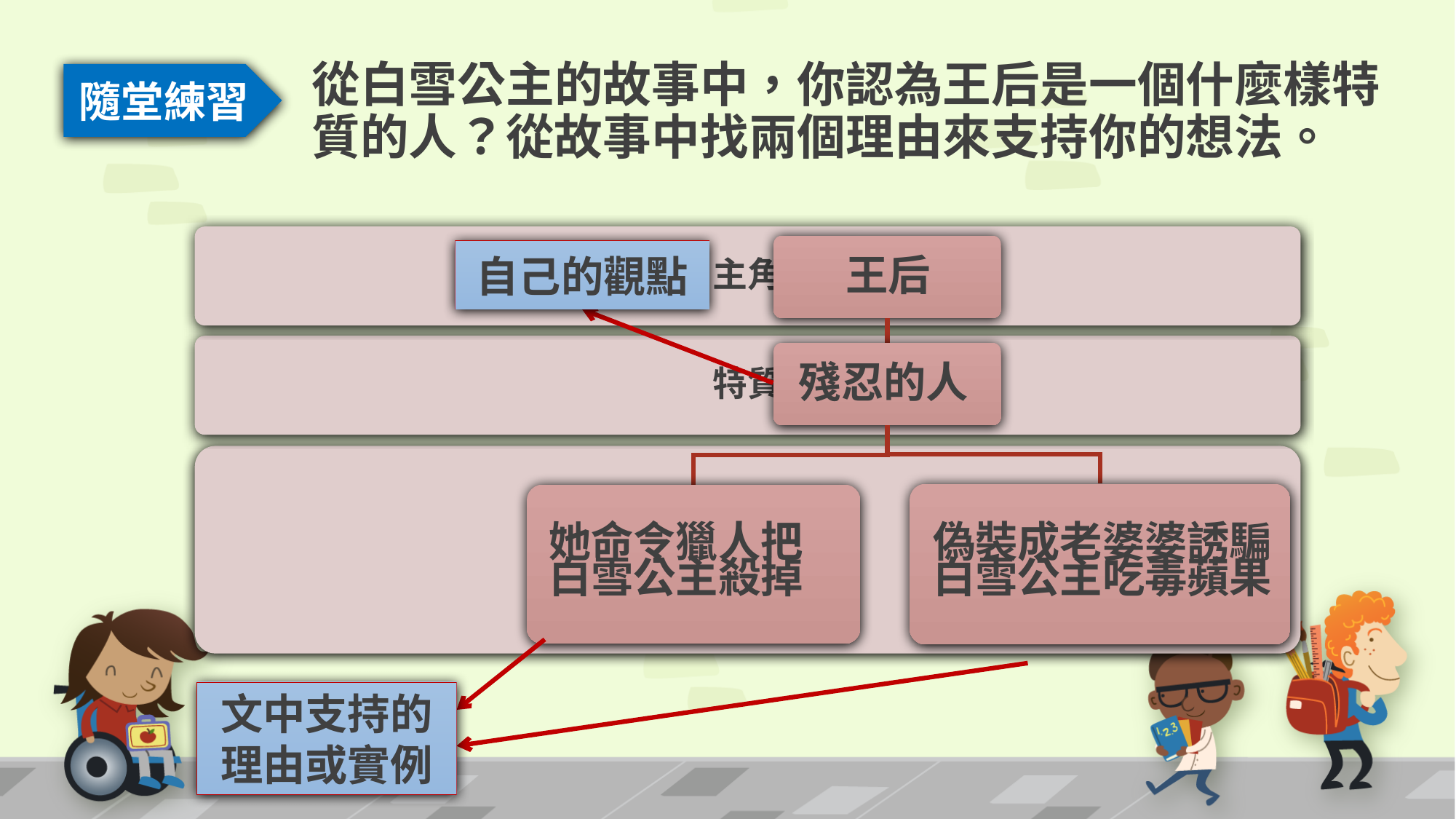

從白雪公主的故事中，你認為王后是一個什麼樣特質的人？從故事中找兩個理由來支持你的想法。
隨堂練習
理由/實例
特質
主角
王后
殘忍的人
她命令獵人把白雪公主殺掉
偽裝成老婆婆誘騙白雪公主吃毒蘋果
自己的觀點
文中支持的理由或實例